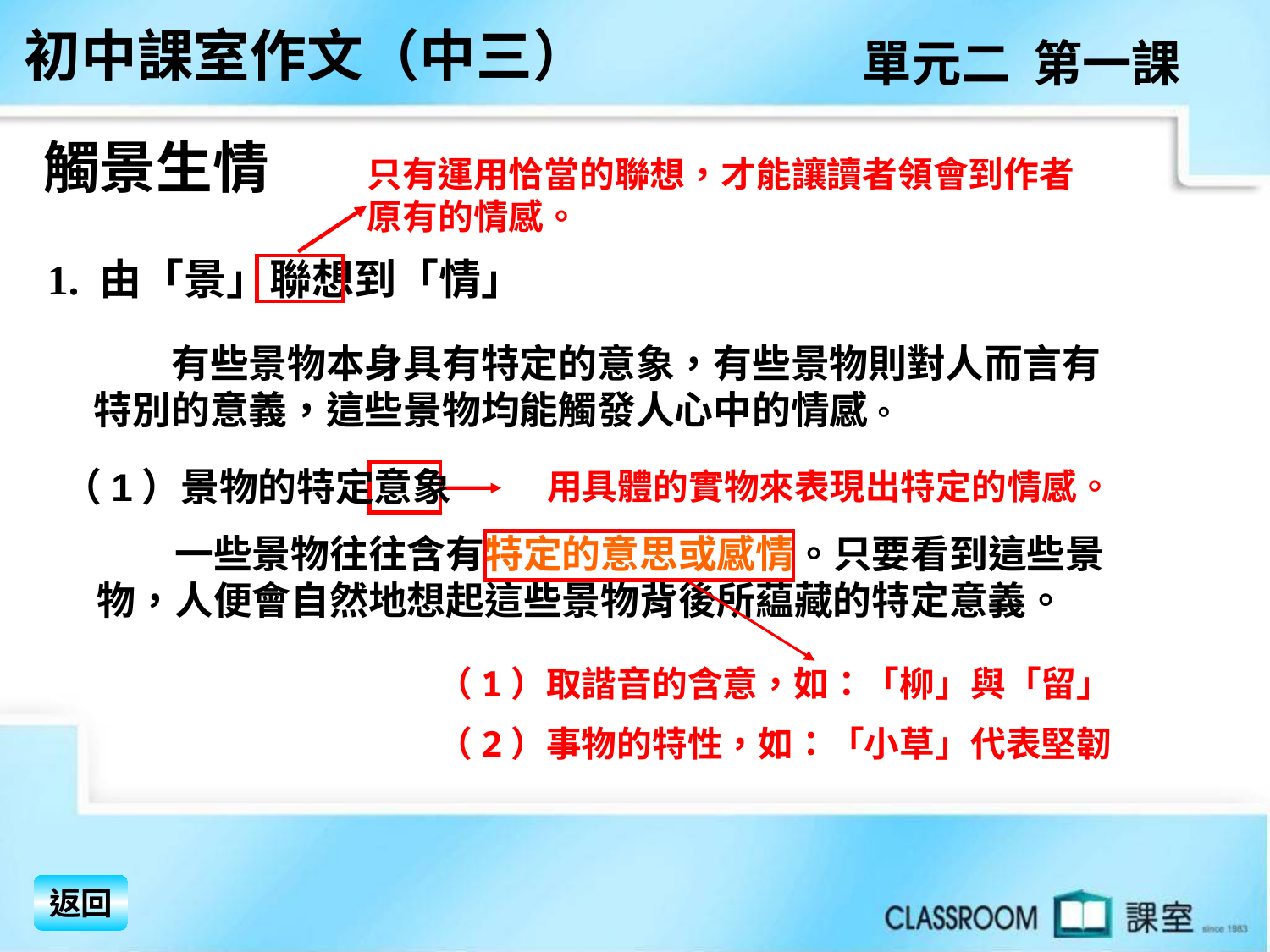

初中課室作文（中三）
單元二  第一課
觸景生情
只有運用恰當的聯想，才能讓讀者領會到作者原有的情感。

1. 由「景」聯想到「情」
　　有些景物本身具有特定的意象，有些景物則對人而言有
特別的意義，這些景物均能觸發人心中的情感。

（1）景物的特定意象
用具體的實物來表現出特定的情感。

　　一些景物往往含有特定的意思或感情。只要看到這些景
物，人便會自然地想起這些景物背後所藴藏的特定意義。

（1）取諧音的含意，如：「柳」與「留」
（2）事物的特性，如：「小草」代表堅韌
返回